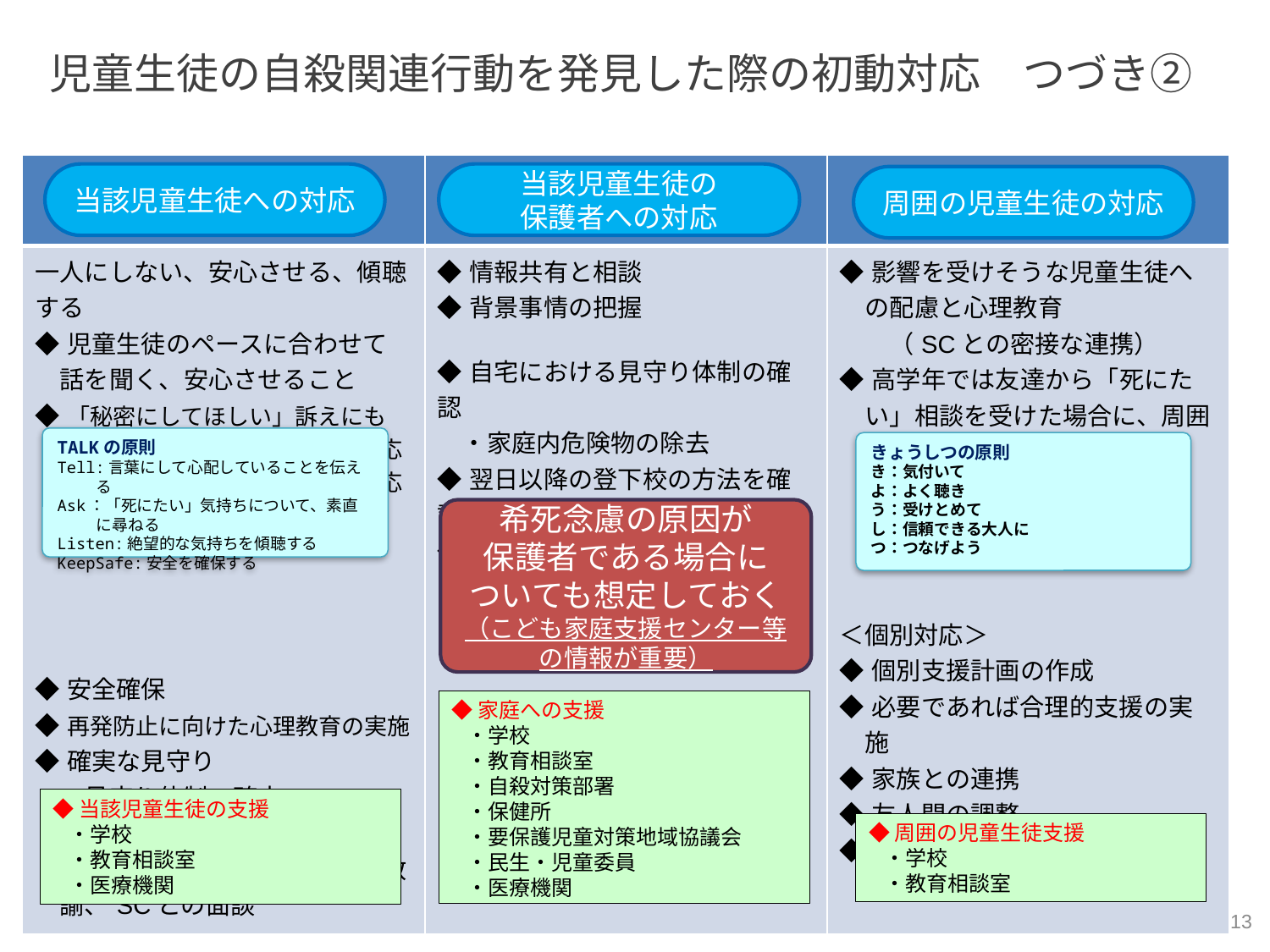

児童生徒の自殺関連行動を発見した際の初動対応　つづき②
|  |  |  |
| --- | --- | --- |
| 一人にしない、安心させる、傾聴する ◆児童生徒のペースに合わせて話を聞く、安心させること ◆「秘密にしてほしい」訴えにも『安全』を優先し必ず組織で対応する心構えを（教員一人での対応は不可能） ◆安全確保 ◆再発防止に向けた心理教育の実施 ◆確実な見守り 　・見守り体制の確立 　・一人で下校させない 　・状況に応じ学級担任、養護教諭、SCとの面談 | ◆情報共有と相談 ◆背景事情の把握 ◆自宅における見守り体制の確認 　・家庭内危険物の除去 ◆翌日以降の登下校の方法を確認 ◆自殺対策部署についての情報提供（状況悪化への備え） | ◆影響を受けそうな児童生徒への配慮と心理教育 　　（SCとの密接な連携） ◆高学年では友達から「死にたい」相談を受けた場合に、周囲の大人につなぐことが重要 ＜個別対応＞ ◆個別支援計画の作成 ◆必要であれば合理的支援の実施 ◆家族との連携 ◆友人間の調整 ◆他機関との連携 |
当該児童生徒への対応
当該児童生徒の
保護者への対応
周囲の児童生徒の対応
TALKの原則
Tell:言葉にして心配していることを伝える
Ask：「死にたい」気持ちについて、素直に尋ねる
Listen:絶望的な気持ちを傾聴する
KeepSafe:安全を確保する
きょうしつの原則
き：気付いて
よ：よく聴き
う：受けとめて
し：信頼できる大人に
つ：つなげよう
希死念慮の原因が
保護者である場合に
ついても想定しておく
（こども家庭支援センター等
の情報が重要）
◆家庭への支援
・学校
・教育相談室
・自殺対策部署
・保健所
・要保護児童対策地域協議会
・民生・児童委員
・医療機関
◆当該児童生徒の支援
・学校
・教育相談室
・医療機関
◆周囲の児童生徒支援
・学校
・教育相談室
13